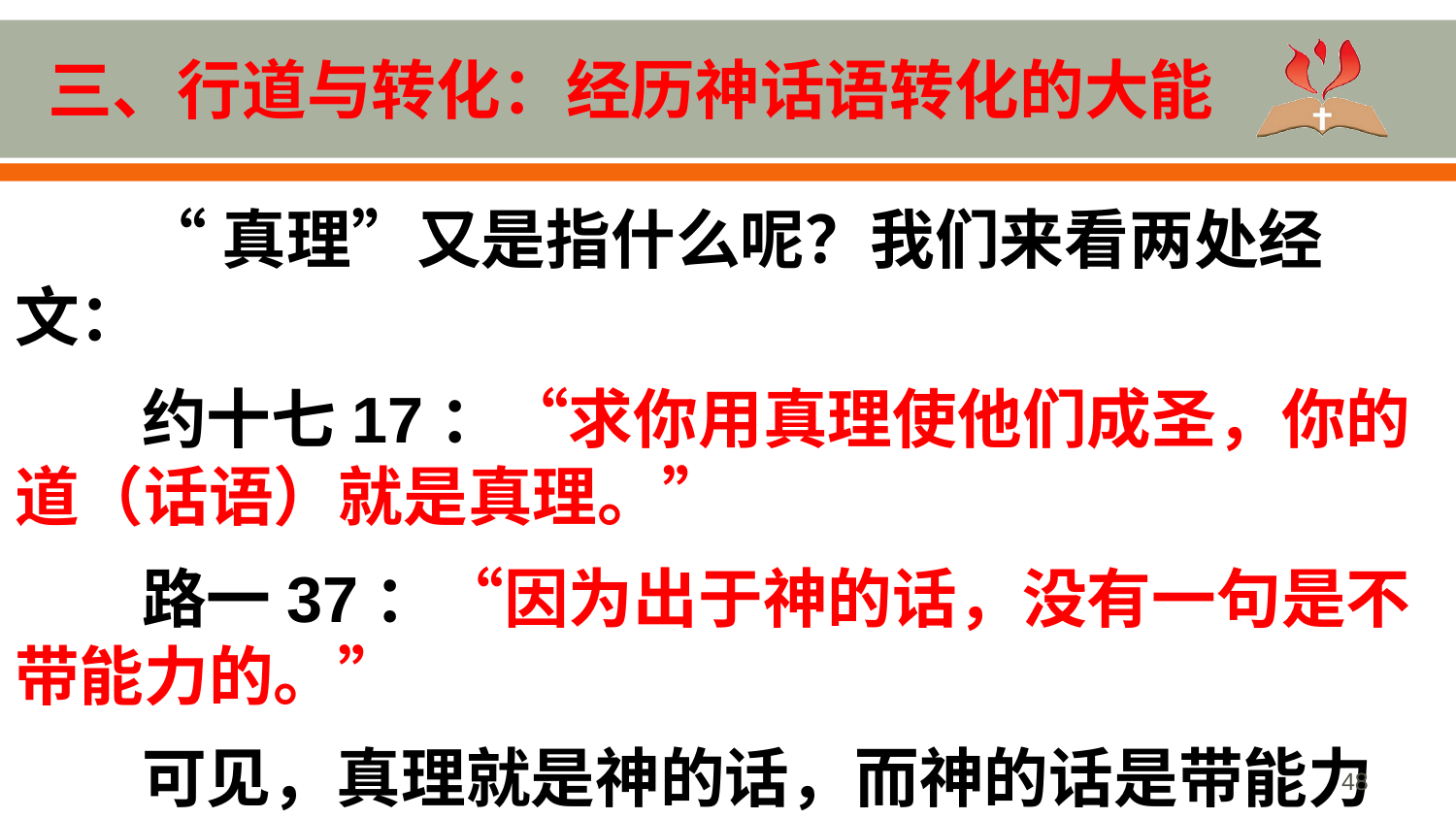

# 三、行道与转化：经历神话语转化的大能
“真理”又是指什么呢？我们来看两处经文：
约十七17：“求你用真理使他们成圣，你的道（话语）就是真理。”
路一37：“因为出于神的话，没有一句是不带能力的。”
可见，真理就是神的话，而神的话是带能力的。所以，“晓得真理”就是经历神话语的实际或大能。

48